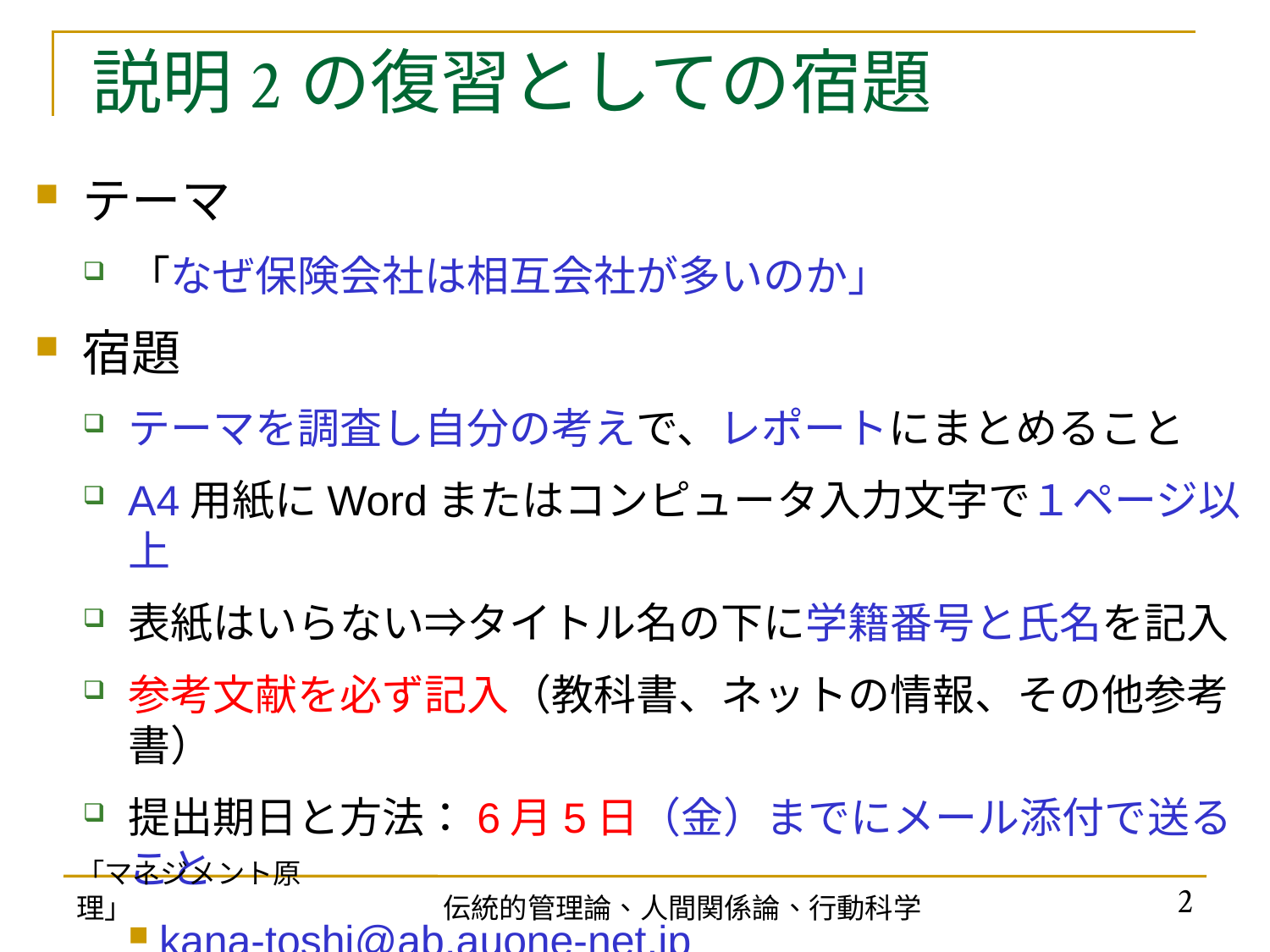

# 説明2の復習としての宿題
テーマ
「なぜ保険会社は相互会社が多いのか」
宿題
テーマを調査し自分の考えで、レポートにまとめること
A4用紙にWordまたはコンピュータ入力文字で１ページ以上
表紙はいらない⇒タイトル名の下に学籍番号と氏名を記入
参考文献を必ず記入（教科書、ネットの情報、その他参考書）
提出期日と方法：6月5日（金）までにメール添付で送ること
kana-toshi@ab.auone-net.jp
「マネジメント原理」
2
伝統的管理論、人間関係論、行動科学